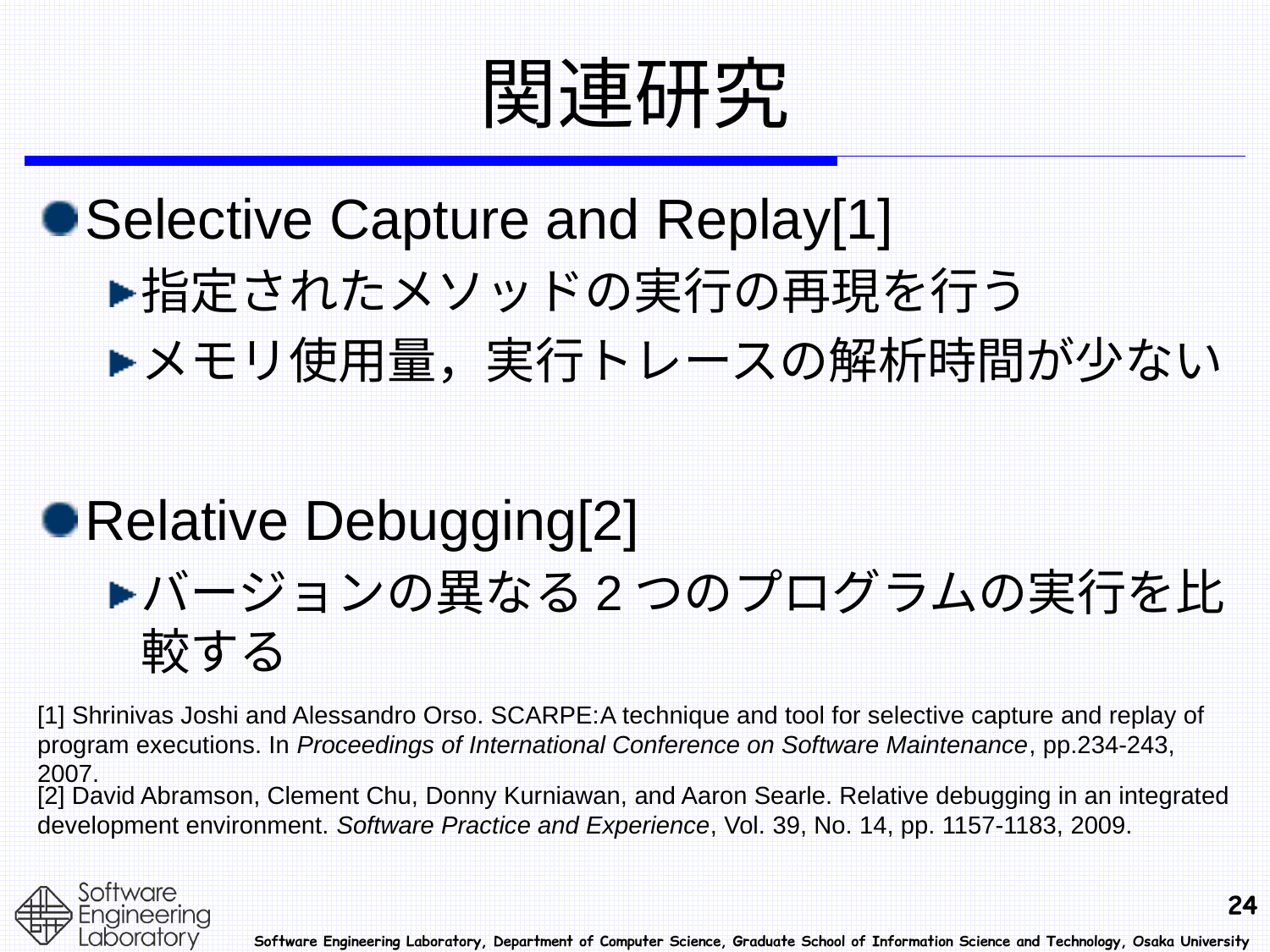

# 関連研究
Selective Capture and Replay[1]
指定されたメソッドの実行の再現を行う
メモリ使用量，実行トレースの解析時間が少ない

Relative Debugging[2]
バージョンの異なる2つのプログラムの実行を比較する

[1] Shrinivas Joshi and Alessandro Orso. SCARPE:A technique and tool for selective capture and replay of program executions. In Proceedings of International Conference on Software Maintenance, pp.234-243, 2007.
[2] David Abramson, Clement Chu, Donny Kurniawan, and Aaron Searle. Relative debugging in an integrated development environment. Software Practice and Experience, Vol. 39, No. 14, pp. 1157-1183, 2009.